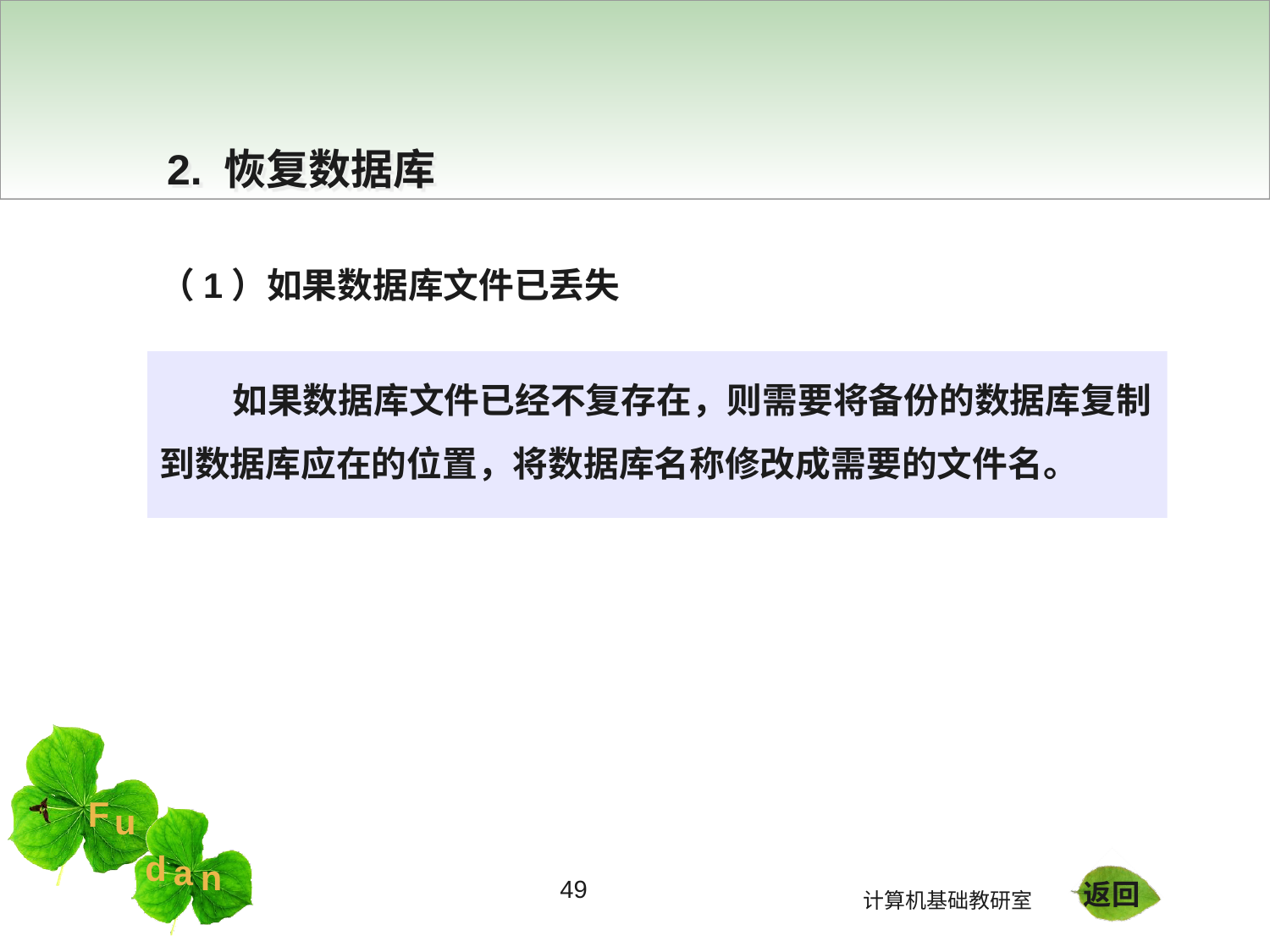

2. 恢复数据库
（1）如果数据库文件已丢失
        如果数据库文件已经不复存在，则需要将备份的数据库复制到数据库应在的位置，将数据库名称修改成需要的文件名。
49
返回